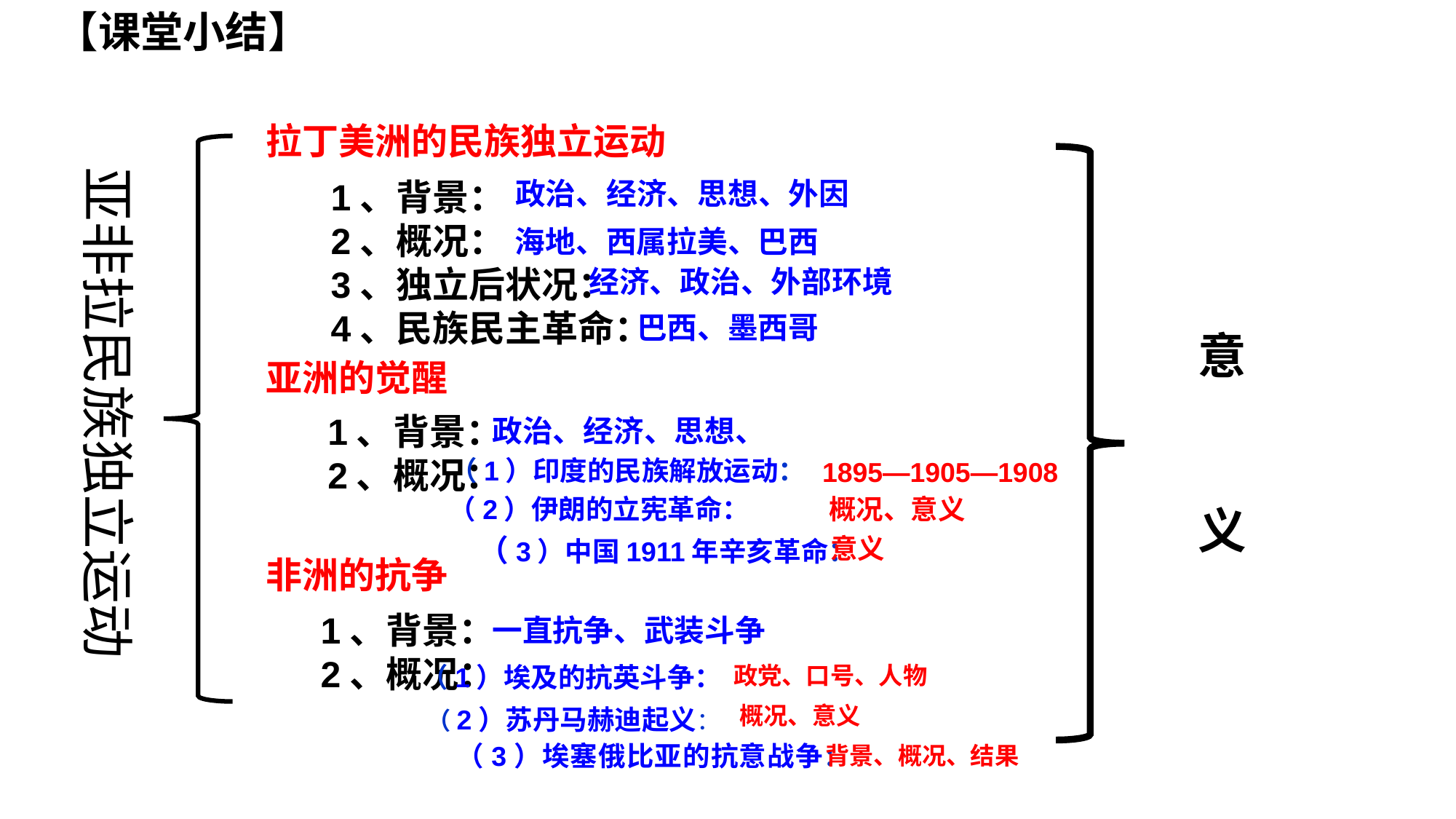

【课堂小结】
拉丁美洲的民族独立运动

亚洲的觉醒

非洲的抗争

亚非拉民族独立运动

1、背景：
2、概况：
3、独立后状况：
4、民族民主革命：
政治、经济、思想、外因
海地、西属拉美、巴西
经济、政治、外部环境
 巴西、墨西哥
意

义
1、背景：
2、概况：

政治、经济、思想、
（1）印度的民族解放运动：
1895—1905—1908
概况、意义
（2）伊朗的立宪革命：
（3）中国1911年辛亥革命：
意义
1、背景：
2、概况：
一直抗争、武装斗争
（1）埃及的抗英斗争：
政党、口号、人物
概况、意义
（2）苏丹马赫迪起义：
（3）埃塞俄比亚的抗意战争：
背景、概况、结果